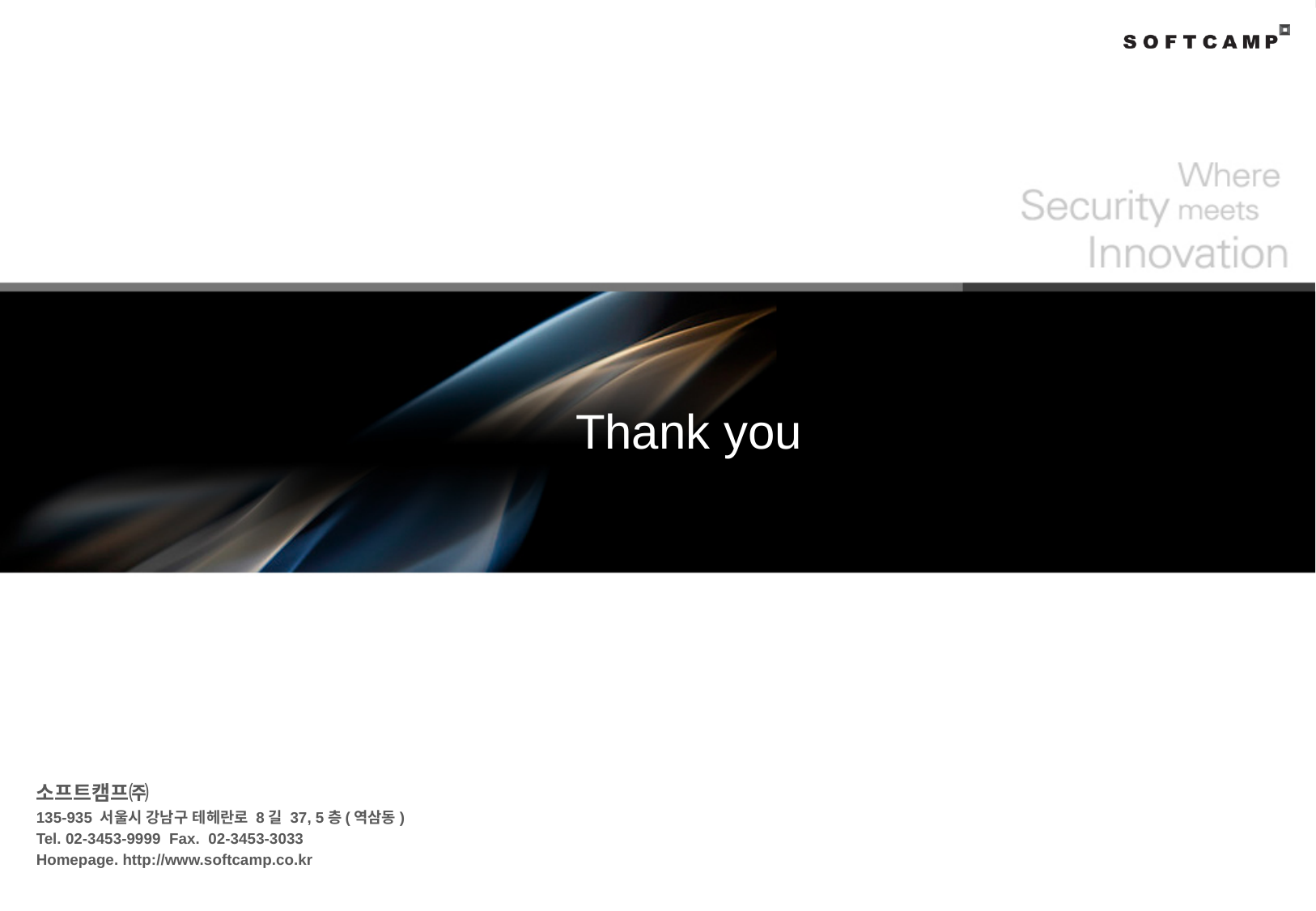

# Thank you
소프트캠프㈜
135-935 서울시 강남구 테헤란로 8길 37, 5층(역삼동)
Tel. 02-3453-9999  Fax.  02-3453-3033
Homepage. http://www.softcamp.co.kr